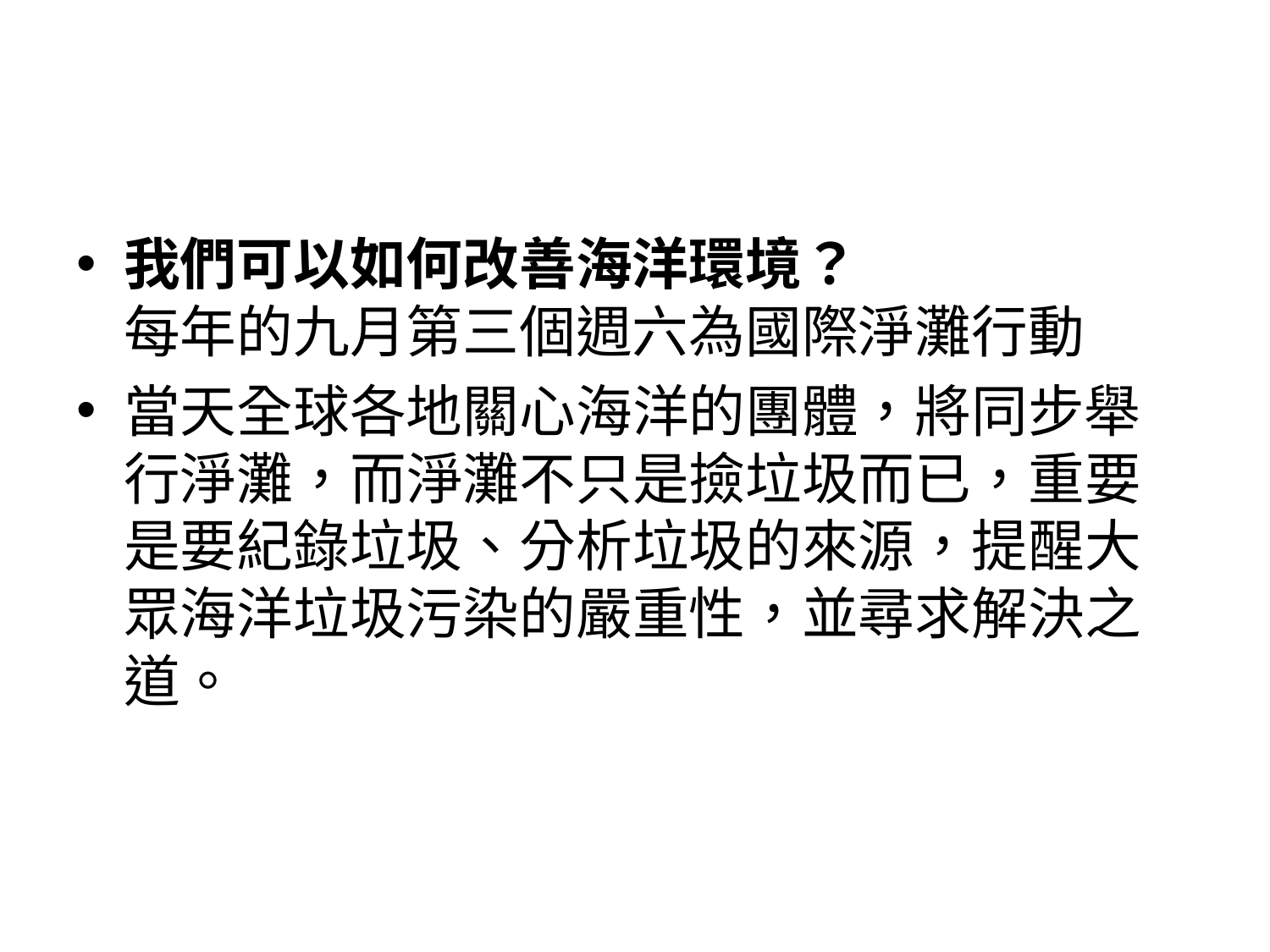

#
我們可以如何改善海洋環境？
每年的九月第三個週六為國際淨灘行動
當天全球各地關心海洋的團體，將同步舉行淨灘，而淨灘不只是撿垃圾而已，重要是要紀錄垃圾、分析垃圾的來源，提醒大眾海洋垃圾污染的嚴重性，並尋求解決之道。